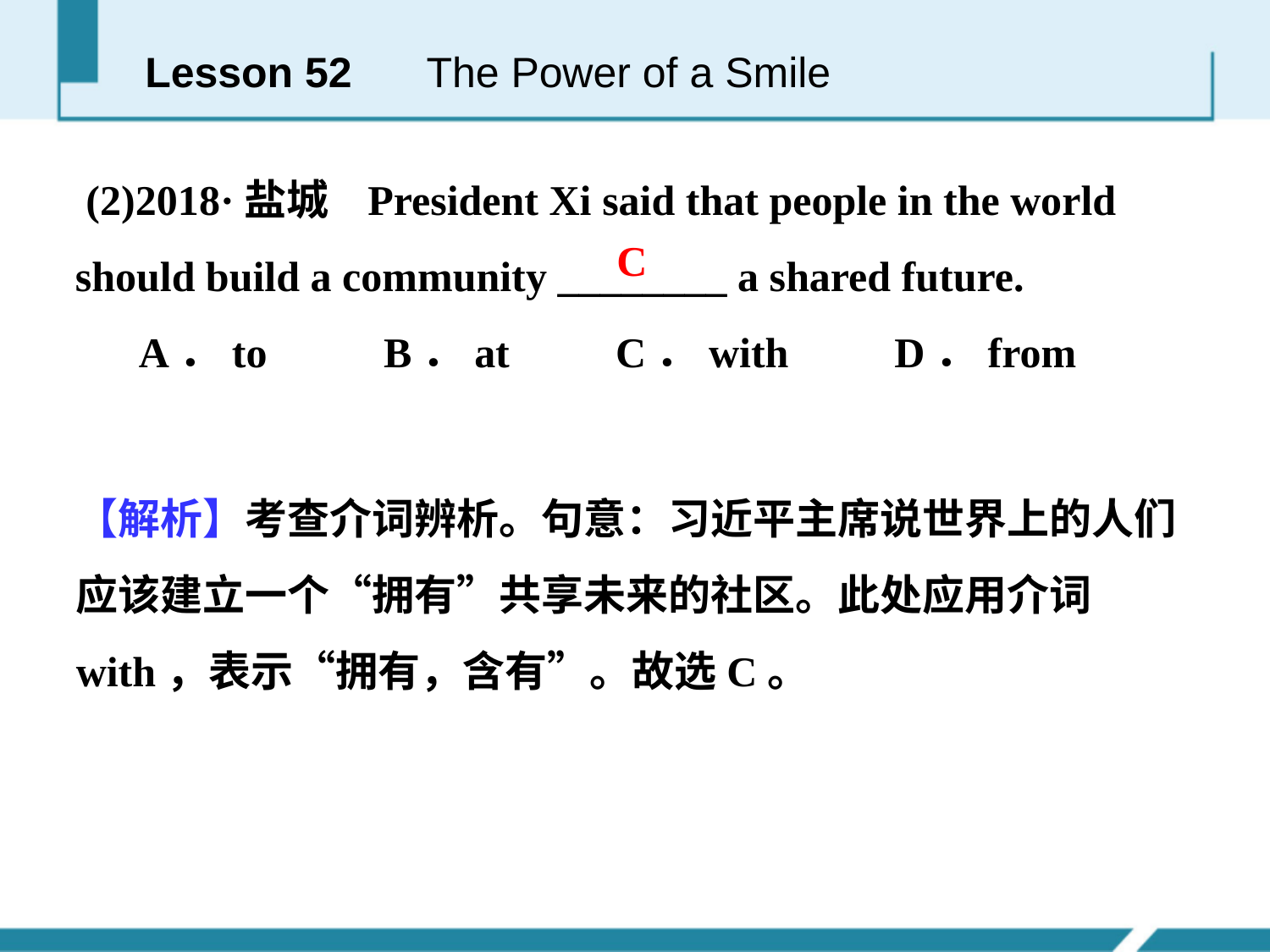

Lesson 52 　The Power of a Smile
 (2)2018·盐城   President Xi said that people in the world should build a community ________ a shared future.
      A．to           B．at          C．with          D．from
C
【解析】考查介词辨析。句意：习近平主席说世界上的人们应该建立一个“拥有”共享未来的社区。此处应用介词with，表示“拥有，含有”。故选C。